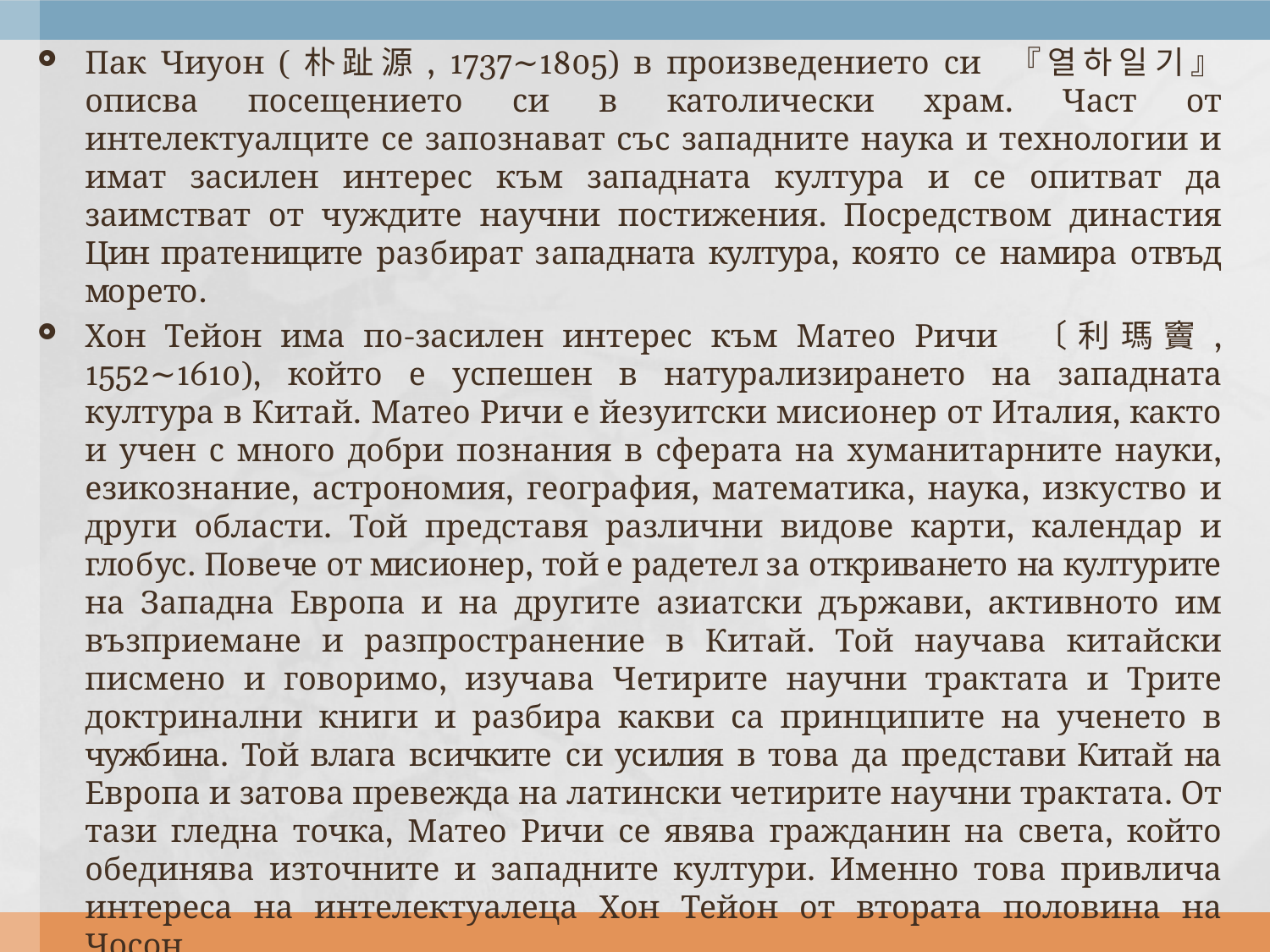

Пак Чиуон (朴趾源, 1737∼1805) в произведението си 『열하일기』 описва посещението си в католически храм. Част от интелектуалците се запознават със западните наука и технологии и имат засилен интерес към западната култура и се опитват да заимстват от чуждите научни постижения. Посредством династия Цин пратениците разбират западната култура, която се намира отвъд морето.
Хон Тейон има по-засилен интерес към Матео Ричи 〔利瑪竇, 1552∼1610), който е успешен в натурализирането на западната култура в Китай. Матео Ричи е йезуитски мисионер от Италия, както и учен с много добри познания в сферата на хуманитарните науки, езикознание, астрономия, география, математика, наука, изкуство и други области. Той представя различни видове карти, календар и глобус. Повече от мисионер, той е радетел за откриването на културите на Западна Европа и на другите азиатски държави, активното им възприемане и разпространение в Китай. Той научава китайски писмено и говоримо, изучава Четирите научни трактата и Трите доктринални книги и разбира какви са принципите на ученето в чужбина. Той влага всичките си усилия в това да представи Китай на Европа и затова превежда на латински четирите научни трактата. От тази гледна точка, Матео Ричи се явява гражданин на света, който обединява източните и западните култури. Именно това привлича интереса на интелектуалеца Хон Тейон от втората половина на Чосон.